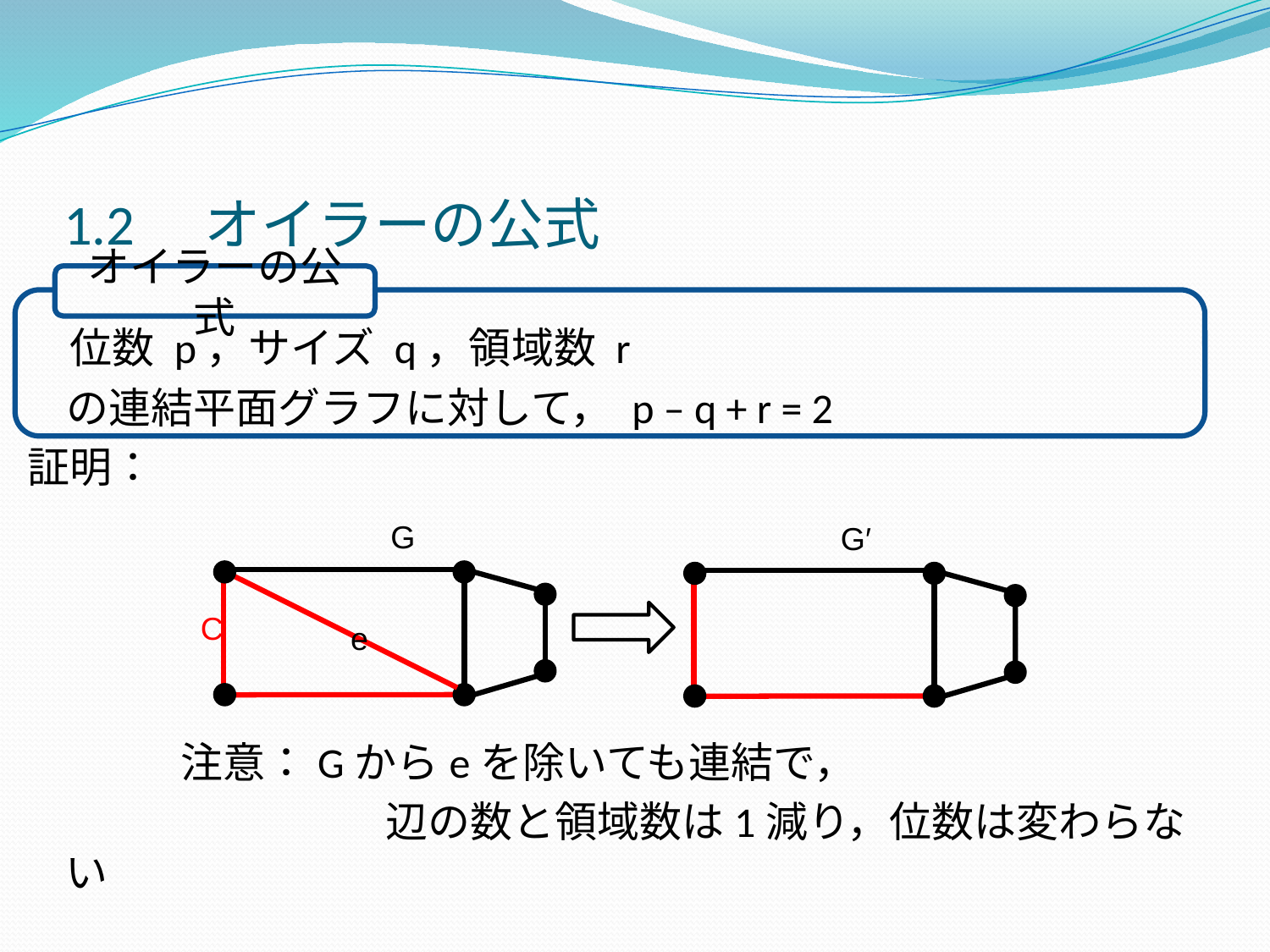

# 1.2　オイラーの公式

　位数 p，サイズ q，領域数 r
   の連結平面グラフに対して， p – q + r = 2
証明：

               注意：Gからeを除いても連結で，
　　　　　　　　  辺の数と領域数は1減り，位数は変わらない

オイラーの公式

　      　　 G
　      　　 G′

　      　　 C

　      　　 e